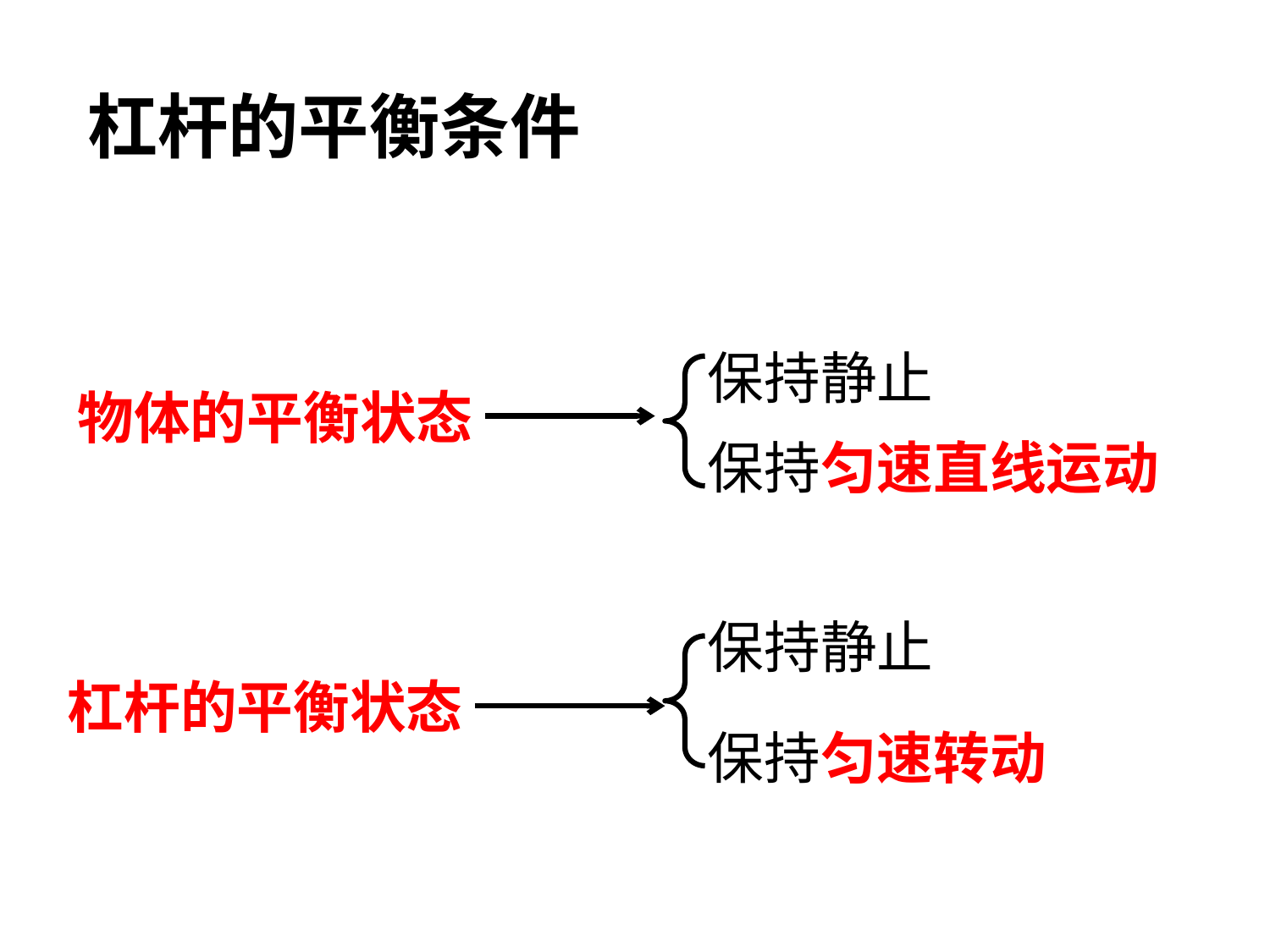

杠杆的平衡条件
保持静止

物体的平衡状态
保持匀速直线运动
保持静止

杠杆的平衡状态
保持匀速转动